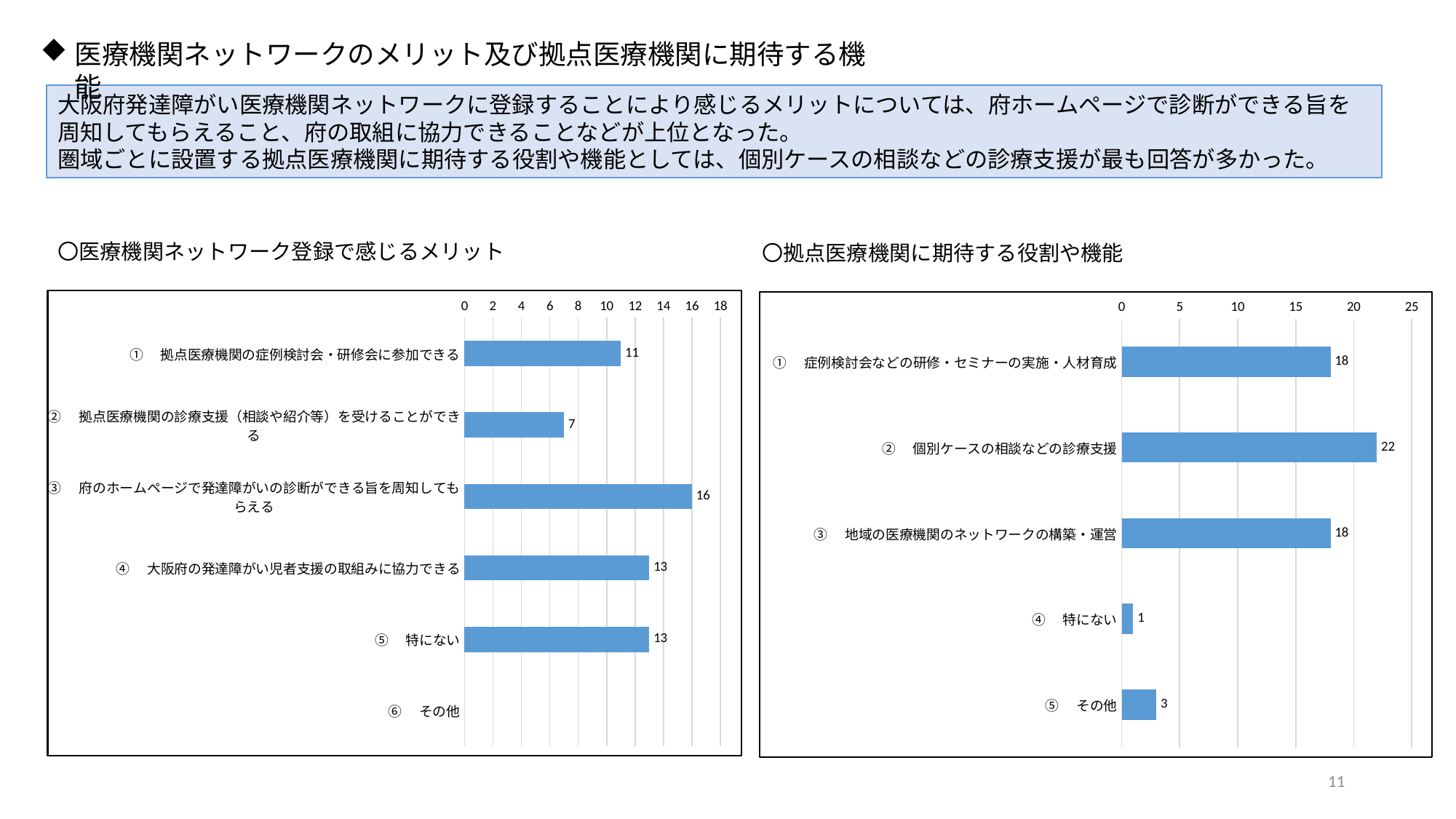

医療機関ネットワークのメリット及び拠点医療機関に期待する機能
大阪府発達障がい医療機関ネットワークに登録することにより感じるメリットについては、府ホームページで診断ができる旨を周知してもらえること、府の取組に協力できることなどが上位となった。
圏域ごとに設置する拠点医療機関に期待する役割や機能としては、個別ケースの相談などの診療支援が最も回答が多かった。
〇医療機関ネットワーク登録で感じるメリット
〇拠点医療機関に期待する役割や機能

### Chart

| Category |  |
|---|---|
| ①　拠点医療機関の症例検討会・研修会に参加できる | 11.0 |
| ②　拠点医療機関の診療支援（相談や紹介等）を受けることができる | 7.0 |
| ③　府のホームページで発達障がいの診断ができる旨を周知してもらえる | 16.0 |
| ④　大阪府の発達障がい児者支援の取組みに協力できる | 13.0 |
| ⑤　特にない | 13.0 |
| ⑥　その他 | None |

### Chart

| Category |  |
|---|---|
| ①　症例検討会などの研修・セミナーの実施・人材育成 | 18.0 |
| ②　個別ケースの相談などの診療支援 | 22.0 |
| ③　地域の医療機関のネットワークの構築・運営 | 18.0 |
| ④　特にない | 1.0 |
| ⑤　その他 | 3.0 |
11